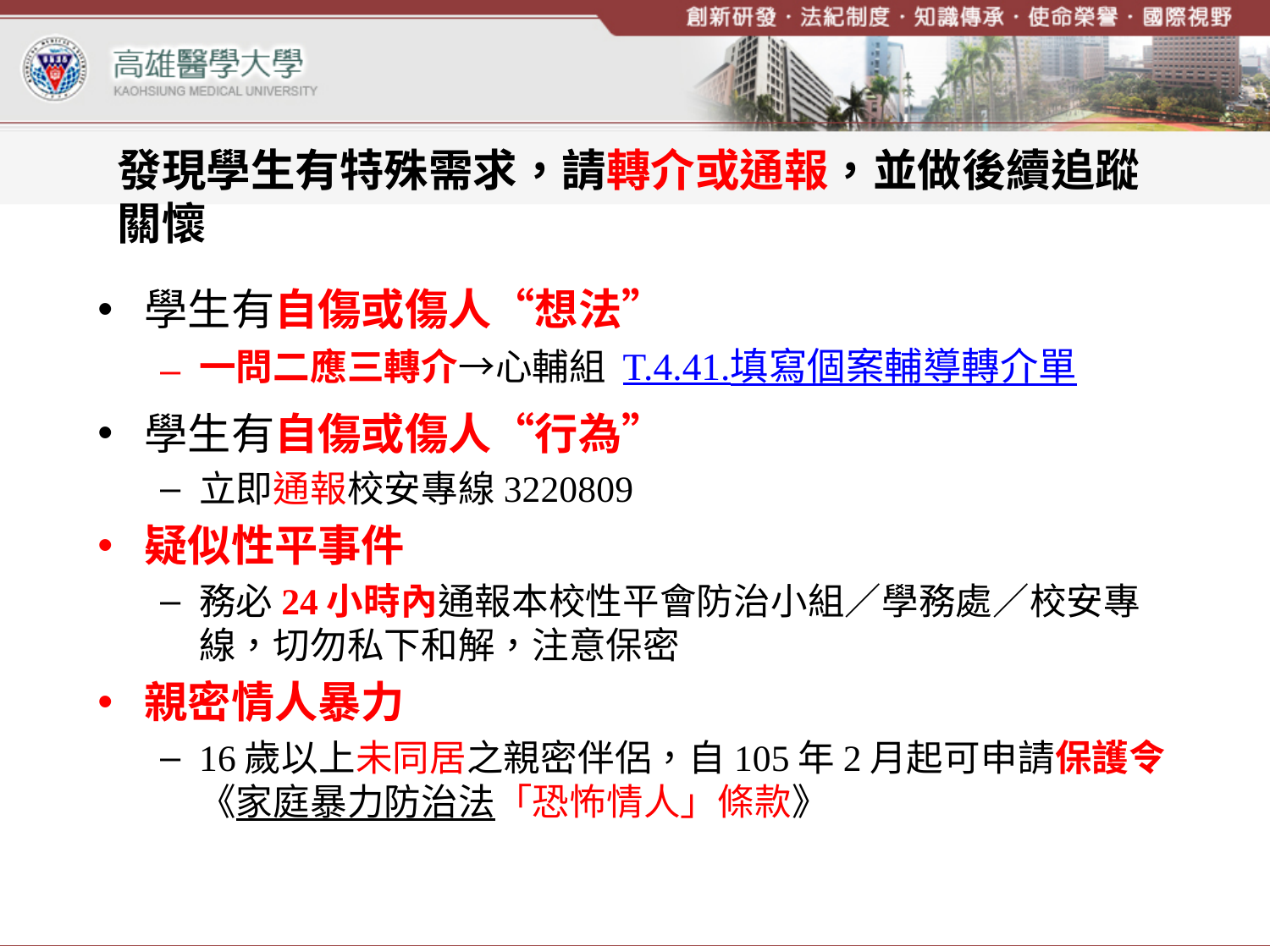

# 發現學生有特殊需求，請轉介或通報，並做後續追蹤關懷
學生有自傷或傷人“想法”
一問二應三轉介→心輔組 T.4.41.填寫個案輔導轉介單
學生有自傷或傷人“行為”
立即通報校安專線3220809
疑似性平事件
務必24小時內通報本校性平會防治小組／學務處／校安專線，切勿私下和解，注意保密
親密情人暴力
16歲以上未同居之親密伴侶，自105年2月起可申請保護令《家庭暴力防治法「恐怖情人」條款》